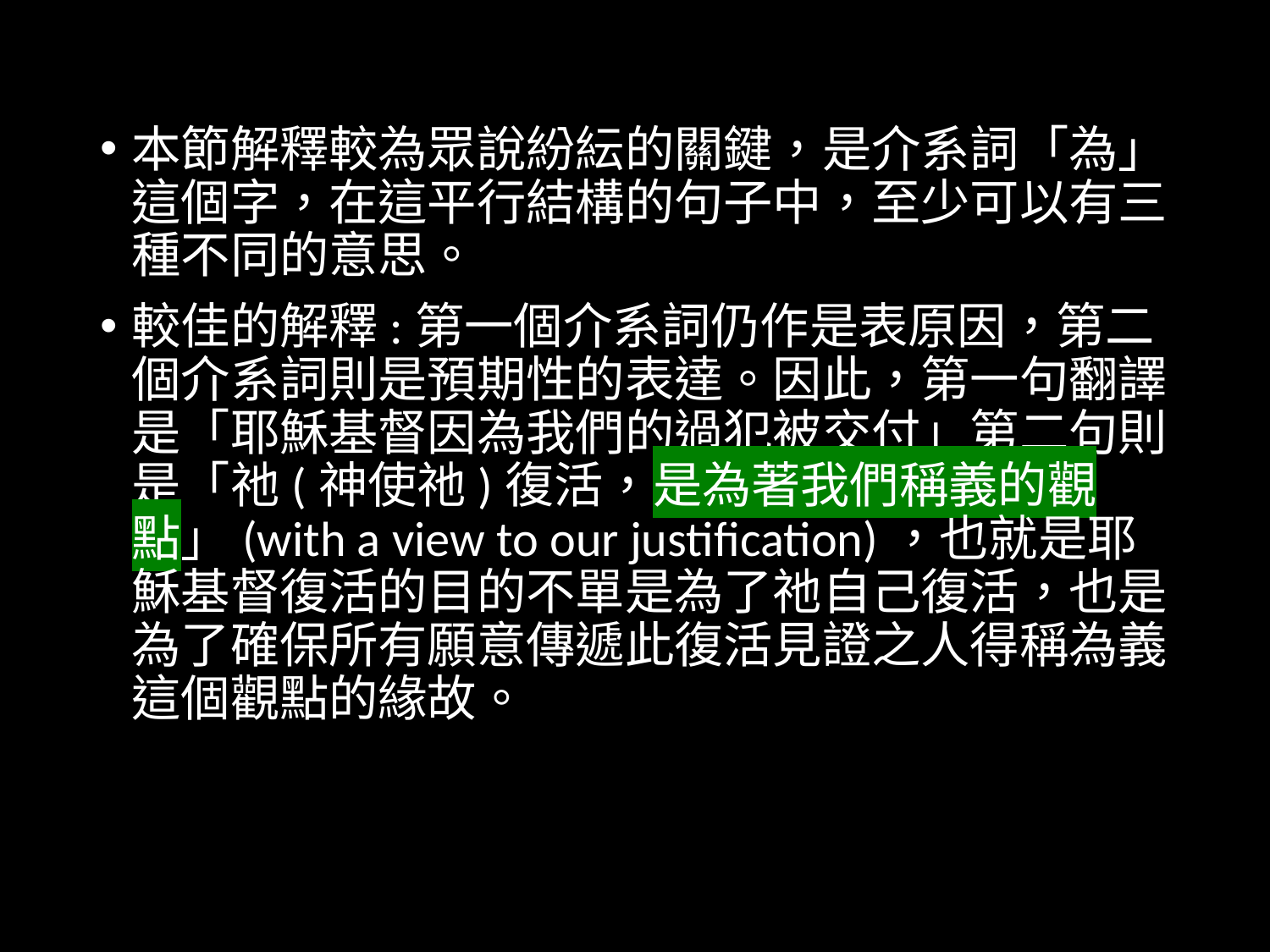

本節解釋較為眾說紛紜的關鍵，是介系詞「為」這個字，在這平行結構的句子中，至少可以有三種不同的意思。
較佳的解釋:第一個介系詞仍作是表原因，第二個介系詞則是預期性的表達。因此，第一句翻譯是「耶穌基督因為我們的過犯被交付」第二句則是「祂(神使祂)復活，是為著我們稱義的觀點」(with a view to our justification)，也就是耶穌基督復活的目的不單是為了祂自己復活，也是為了確保所有願意傳遞此復活見證之人得稱為義這個觀點的緣故。